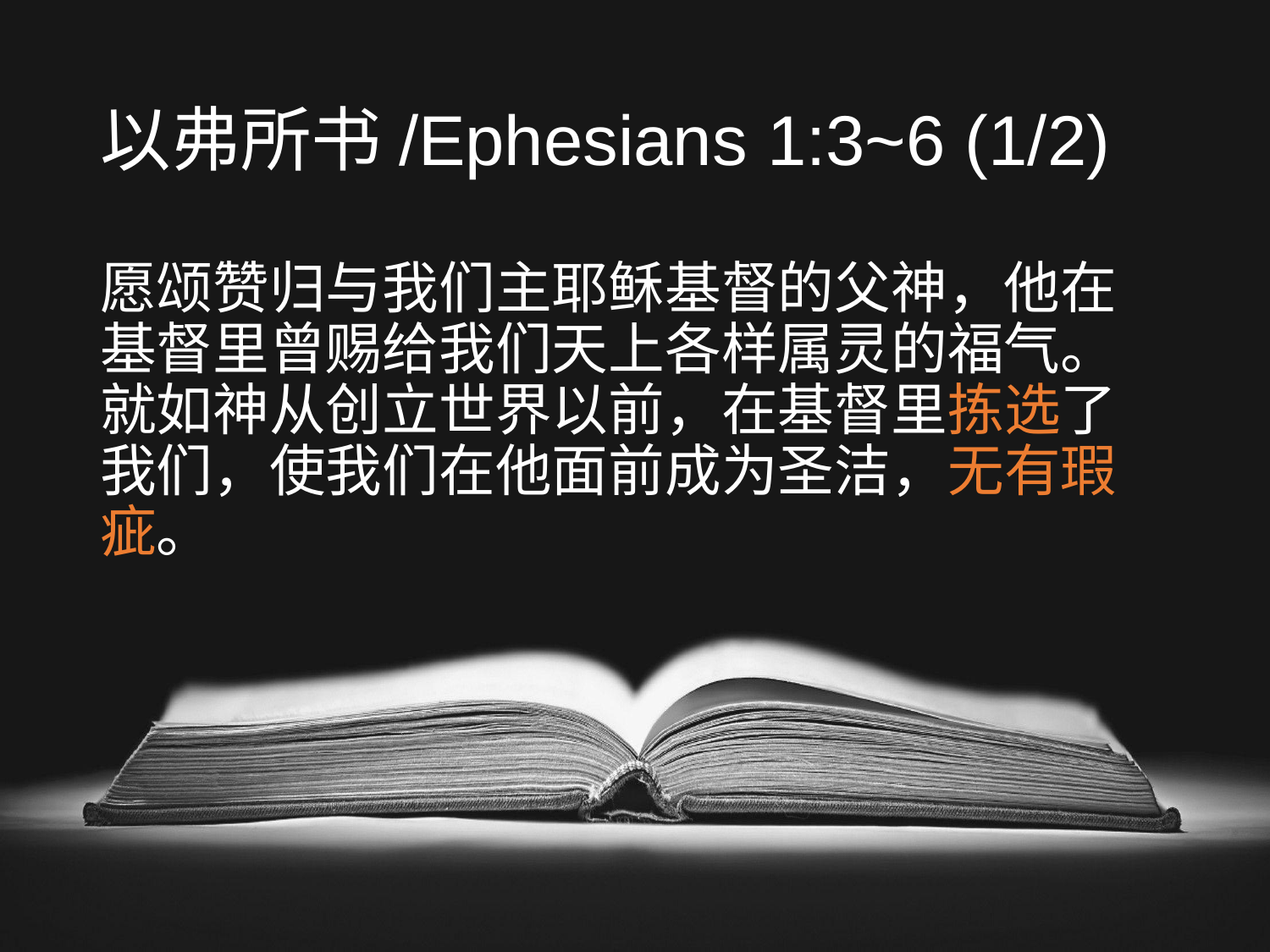

# 以弗所书/Ephesians 1:3~6 (1/2)
愿颂赞归与我们主耶稣基督的父神，他在基督里曾赐给我们天上各样属灵的福气。就如神从创立世界以前，在基督里拣选了我们，使我们在他面前成为圣洁，无有瑕疵。